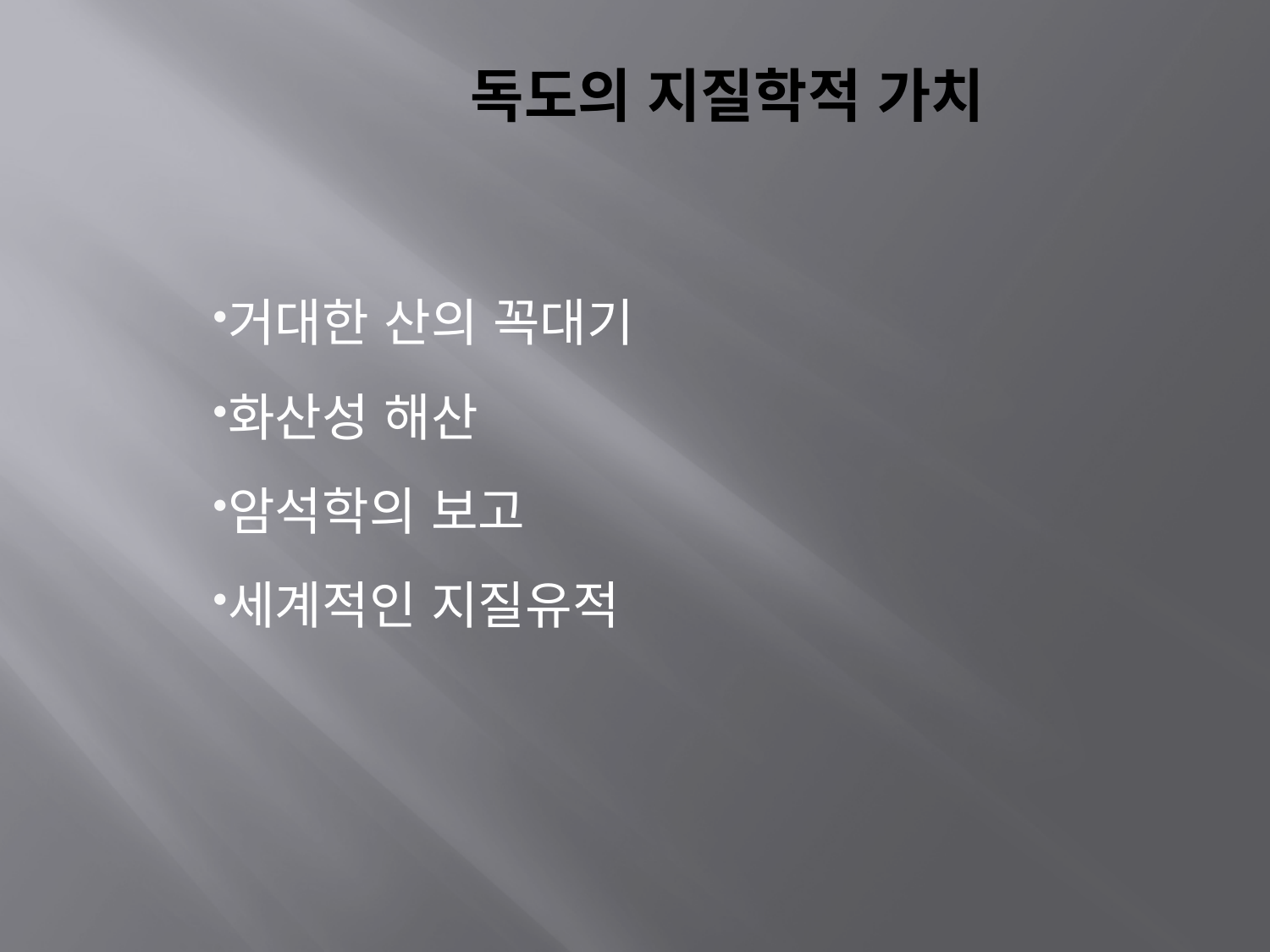

독도의 지질학적 가치
거대한 산의 꼭대기
화산성 해산
암석학의 보고
세계적인 지질유적